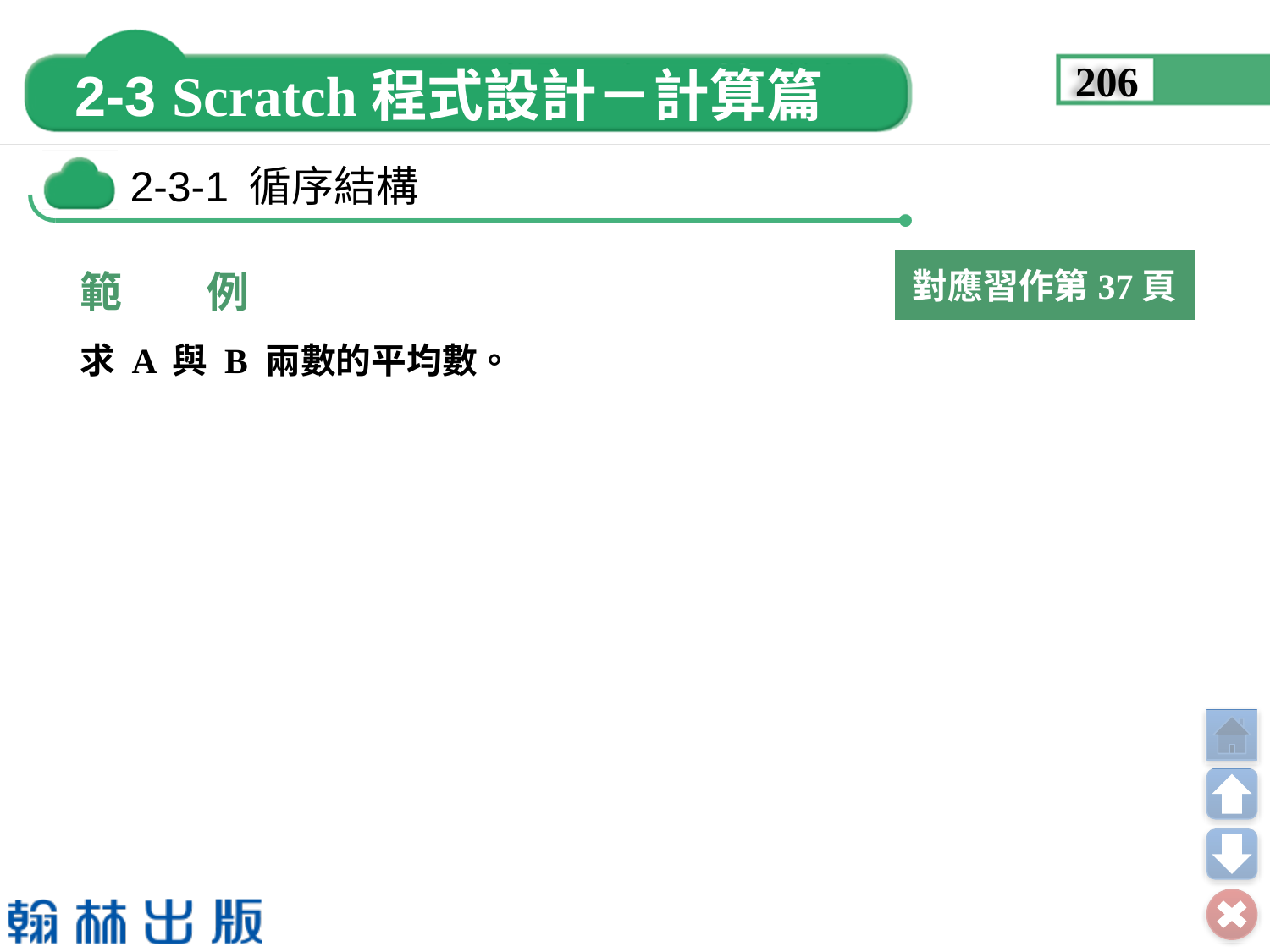

206
範　　例
對應習作第37頁
求 A 與 B 兩數的平均數。